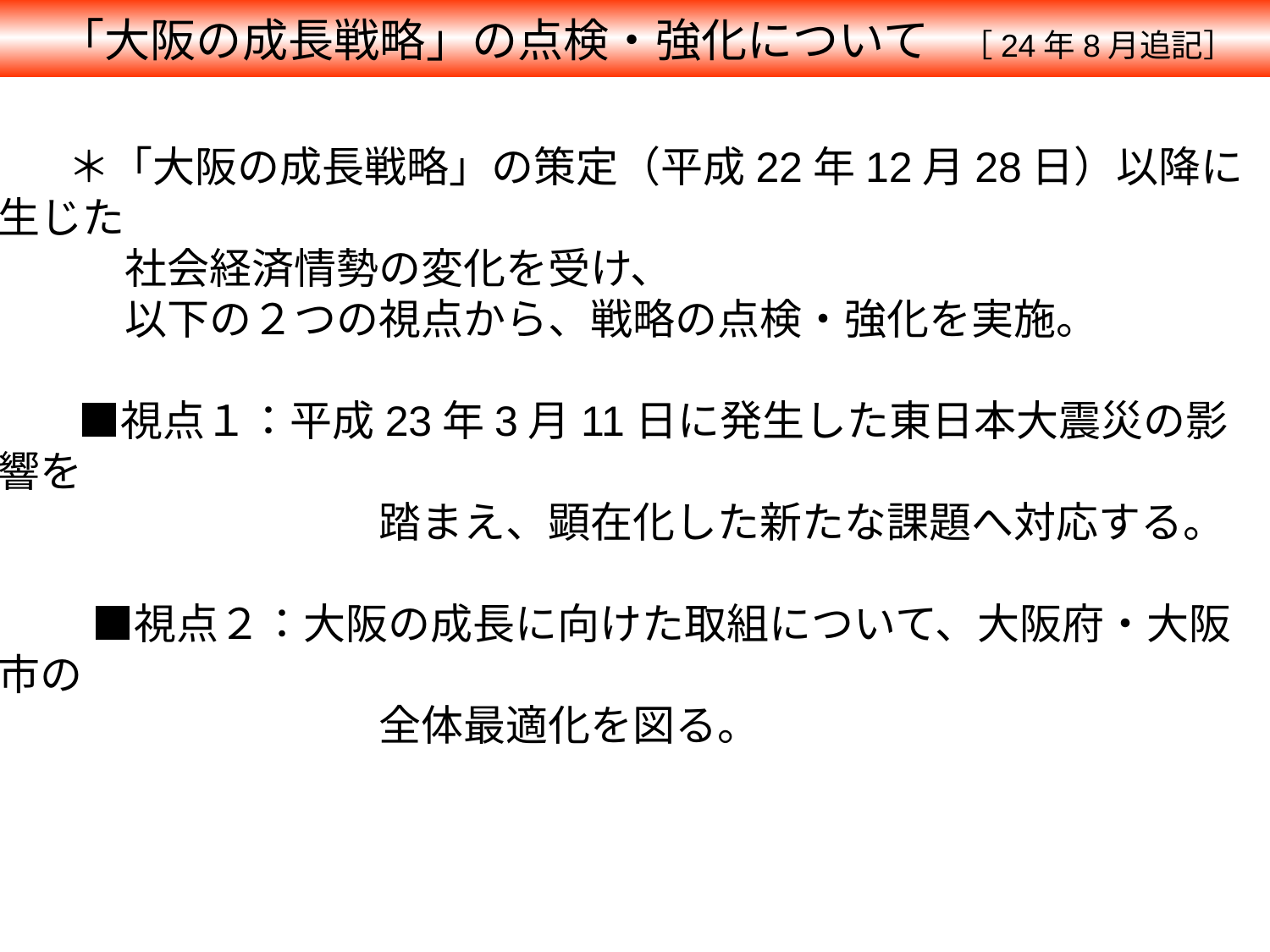

「大阪の成長戦略」の点検・強化について　［24年8月追記］

　　＊「大阪の成長戦略」の策定（平成22年12月28日）以降に生じた
　　　社会経済情勢の変化を受け、
　　　以下の２つの視点から、戦略の点検・強化を実施。

   　■視点１：平成23年3月11日に発生した東日本大震災の影響を
　　　　　　　　　踏まえ、顕在化した新たな課題へ対応する。

　 　■視点２：大阪の成長に向けた取組について、大阪府・大阪市の
　　　　　　　　　全体最適化を図る。